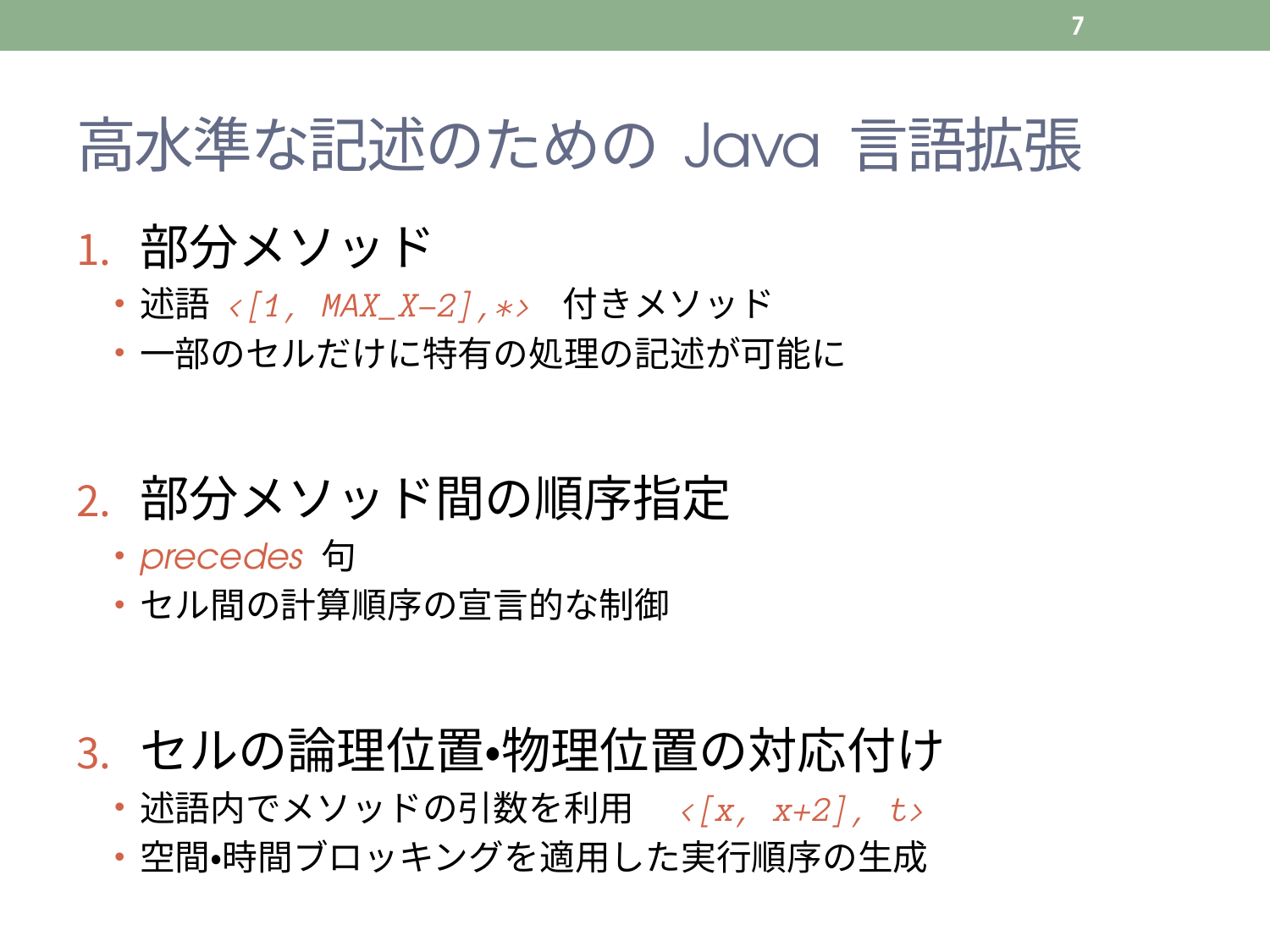

7
# 高水準な記述のための Java 言語拡張
部分メソッド
述語 <[1, MAX_X-2],*> 付きメソッド
一部のセルだけに特有の処理の記述が可能に

部分メソッド間の順序指定
precedes 句
セル間の計算順序の宣言的な制御

セルの論理位置・物理位置の対応付け
述語内でメソッドの引数を利用　<[x, x+2], t>
空間・時間ブロッキングを適用した実行順序の生成